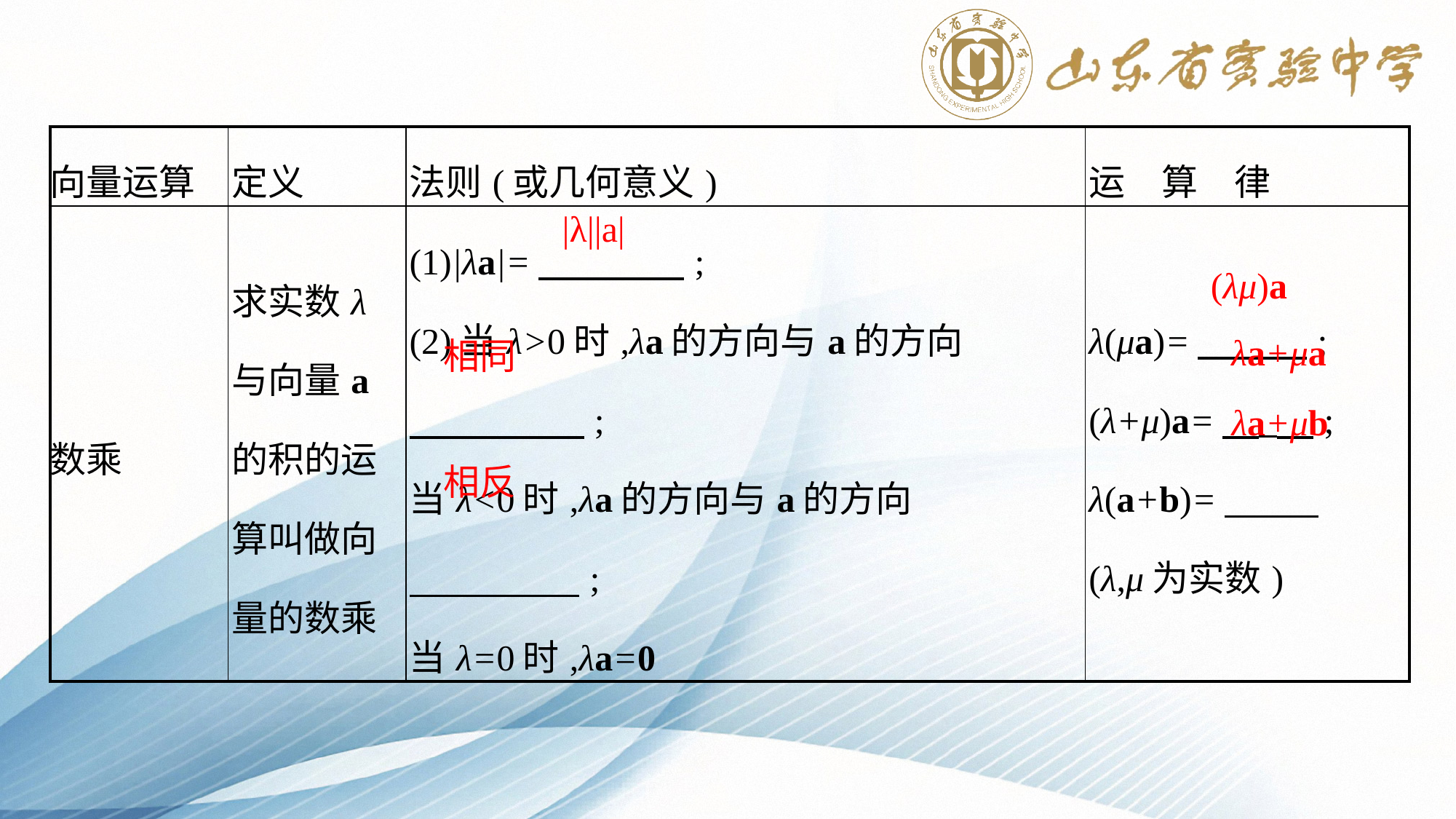

| 向量运算 | 定义 | 法则(或几何意义) | 运　算　律 |
| --- | --- | --- | --- |
| 数乘 | 求实数λ与向量a的积的运算叫做向量的数乘 | (1)|λa|=　　　　;  (2)当λ>0时,λa的方向与a的方向 　　 　; 当λ<0时,λa的方向与a的方向 　　　 　; 当λ=0时,λa=0 | λ(μa)=　　　;  (λ+μ)a=　 　;  λ(a+b)=　   (λ,μ为实数) |
|λ||a|
(λμ)a
λa+μa
相同
λa+μb
相反